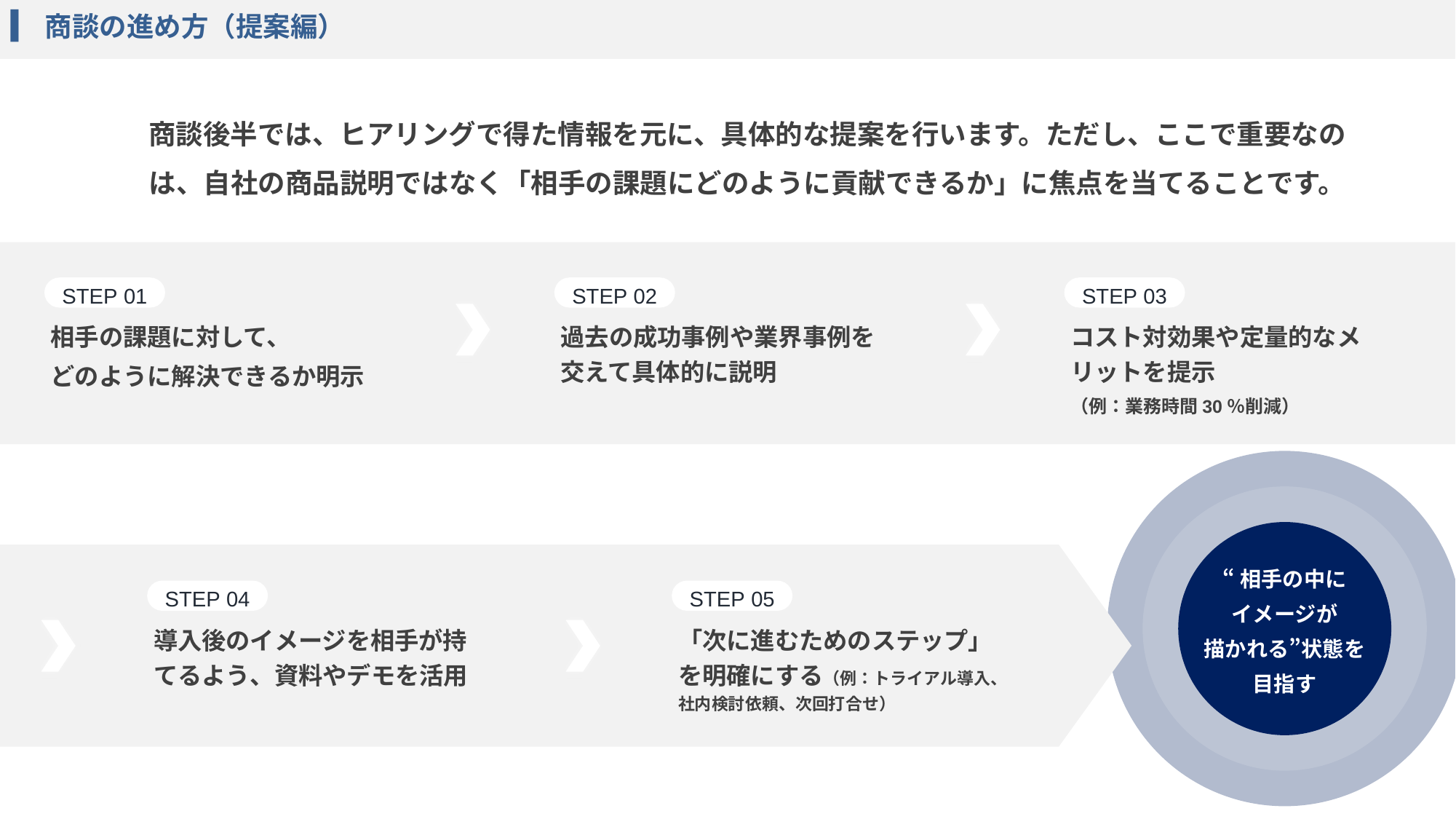

商談の進め方（提案編）

商談後半では、ヒアリングで得た情報を元に、具体的な提案を行います。ただし、ここで重要なの
は、自社の商品説明ではなく「相手の課題にどのように貢献できるか」に焦点を当てることです。

STEP 01
STEP 02
STEP 03

相手の課題に対して、
どのように解決できるか明示
過去の成功事例や業界事例を交えて具体的に説明
コスト対効果や定量的なメリットを提示
（例：業務時間30％削減）

“相手の中に
イメージが
描かれる”状態を
目指す

STEP 04
STEP 05
導入後のイメージを相手が持てるよう、資料やデモを活用
「次に進むためのステップ」を明確にする（例：トライアル導入、社内検討依頼、次回打合せ）